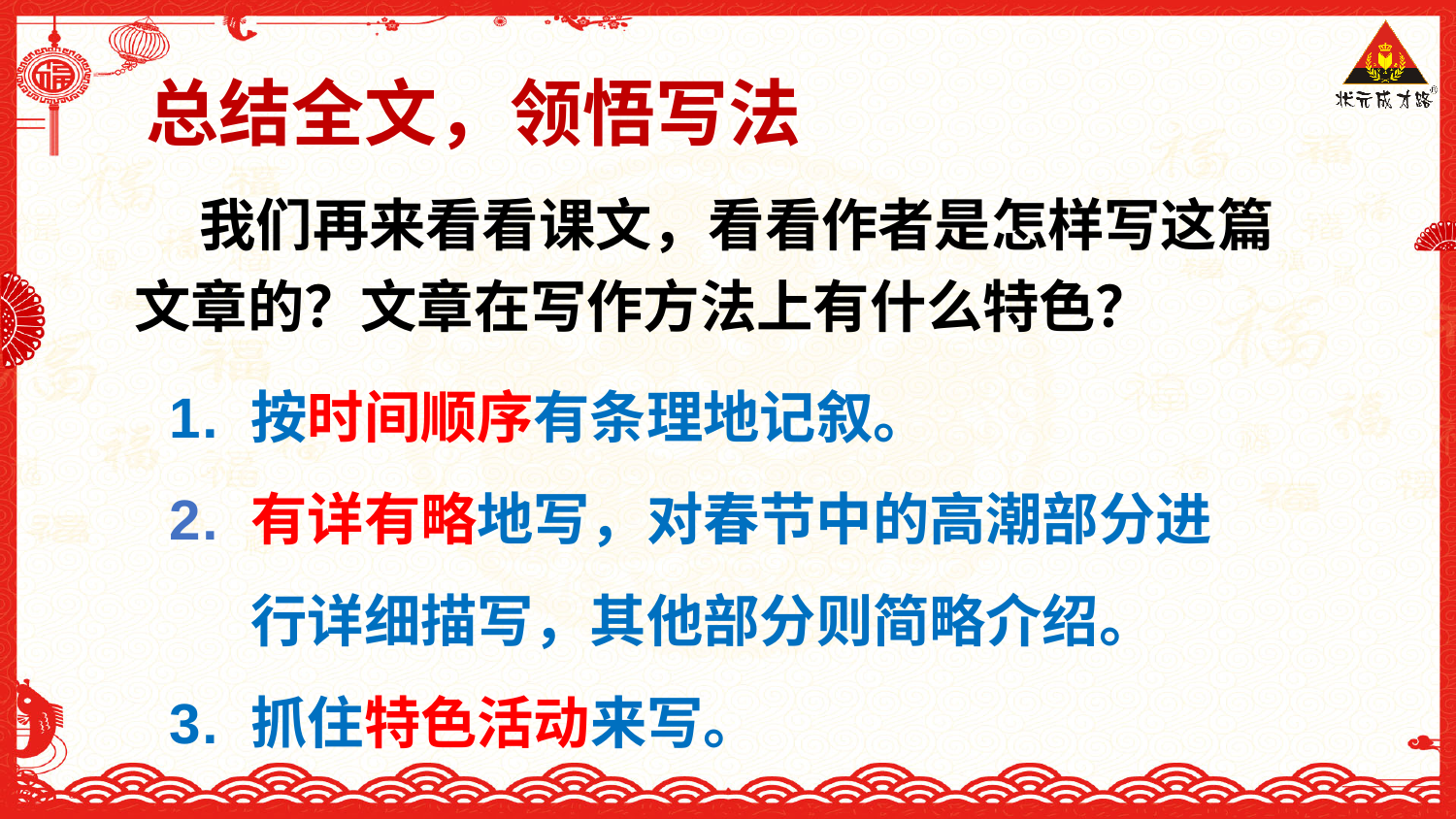

总结全文，领悟写法
    我们再来看看课文，看看作者是怎样写这篇文章的？文章在写作方法上有什么特色？

按时间顺序有条理地记叙。
有详有略地写，对春节中的高潮部分进行详细描写，其他部分则简略介绍。
抓住特色活动来写。